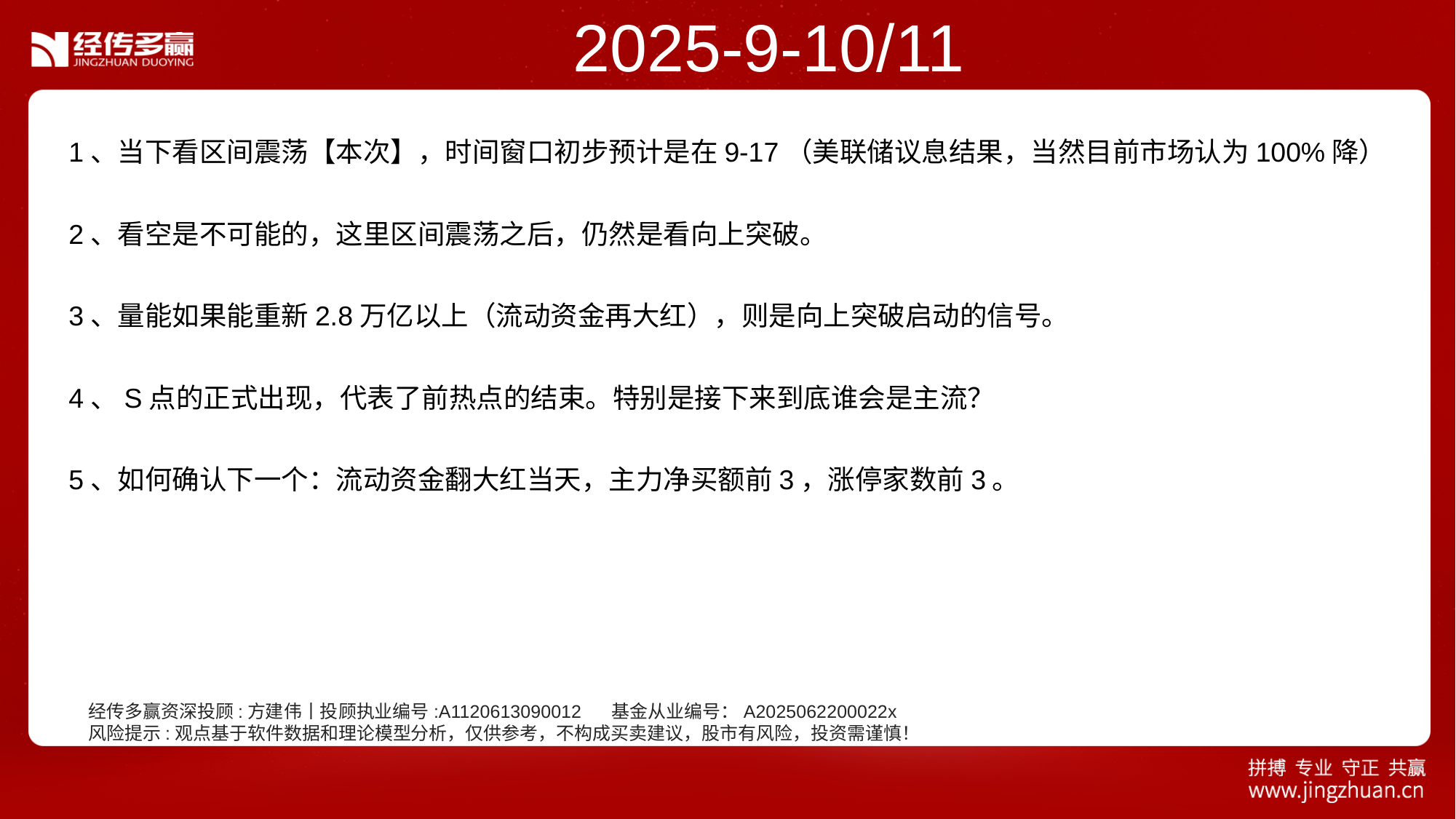

2025-9-10/11
1、当下看区间震荡【本次】，时间窗口初步预计是在9-17（美联储议息结果，当然目前市场认为100%降）

2、看空是不可能的，这里区间震荡之后，仍然是看向上突破。

3、量能如果能重新2.8万亿以上（流动资金再大红），则是向上突破启动的信号。

4、S点的正式出现，代表了前热点的结束。特别是接下来到底谁会是主流？

5、如何确认下一个：流动资金翻大红当天，主力净买额前3，涨停家数前3。